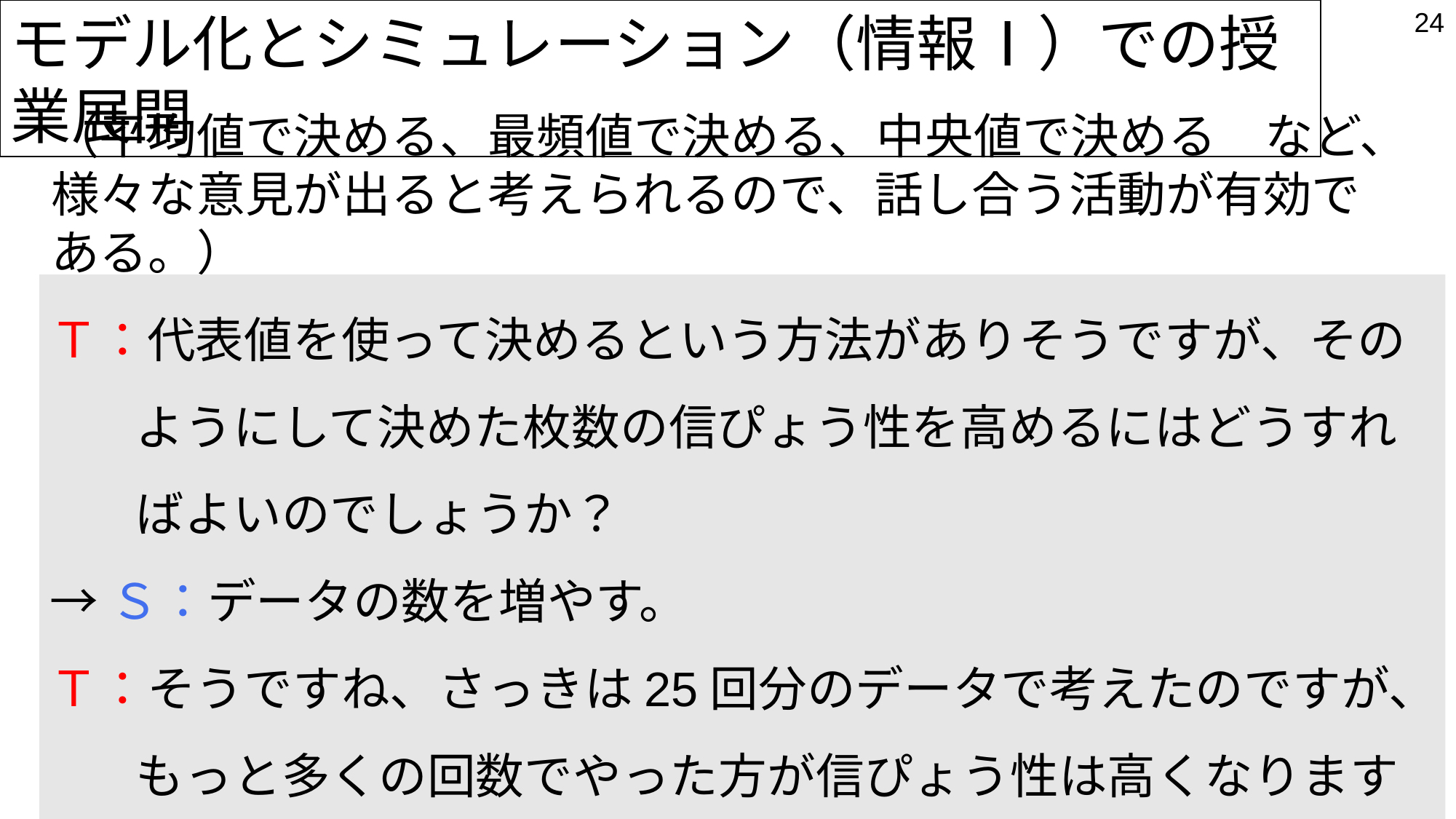

モデル化とシミュレーション（情報Ⅰ）での授業展開
24
（平均値で決める、最頻値で決める、中央値で決める　など、様々な意見が出ると考えられるので、話し合う活動が有効である。）
Ｔ：代表値を使って決めるという方法がありそうですが、そのようにして決めた枚数の信ぴょう性を高めるにはどうすればよいのでしょうか？
→Ｓ：データの数を増やす。
Ｔ：そうですね、さっきは25回分のデータで考えたのですが、もっと多くの回数でやった方が信ぴょう性は高くなりますね。では、今から1000回シミュレーションしてみましょう。